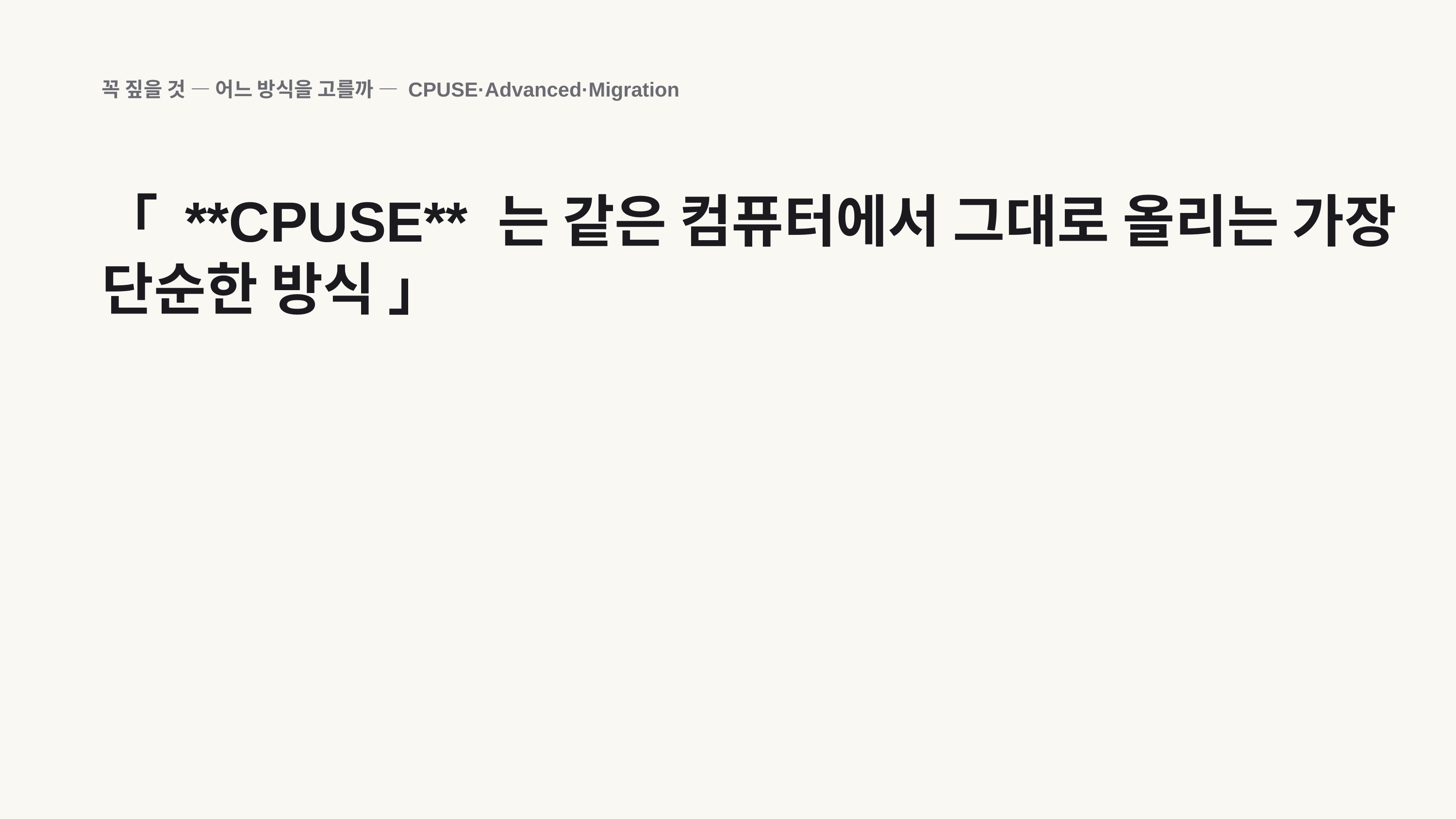

꼭 짚을 것 — 어느 방식을 고를까 — CPUSE·Advanced·Migration
「 **CPUSE** 는 같은 컴퓨터에서 그대로 올리는 가장 단순한 방식 」